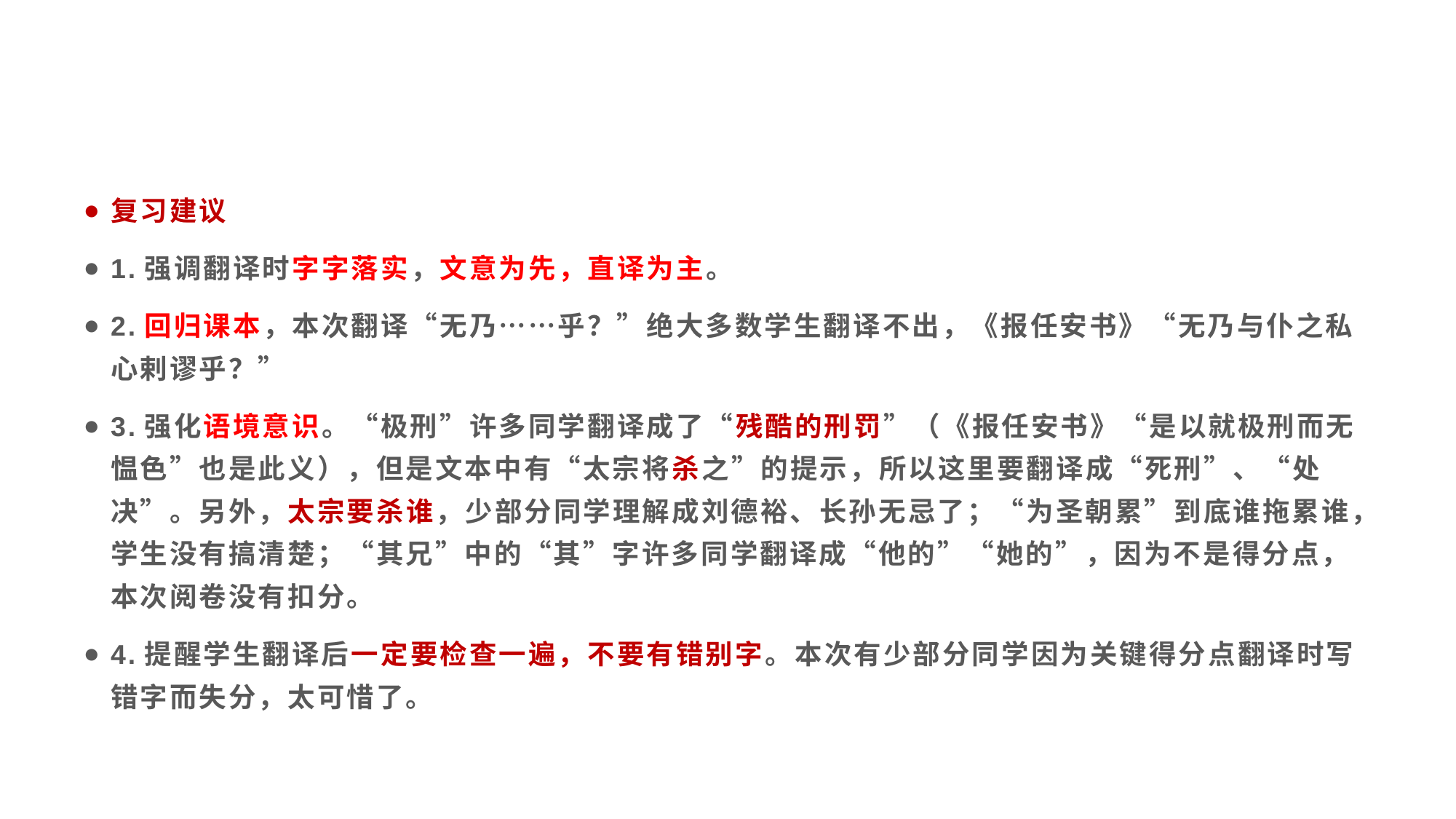

#
复习建议
1.强调翻译时字字落实，文意为先，直译为主。
2.回归课本，本次翻译“无乃……乎？”绝大多数学生翻译不出，《报任安书》“无乃与仆之私心剌谬乎？”
3.强化语境意识。“极刑”许多同学翻译成了“残酷的刑罚”（《报任安书》“是以就极刑而无愠色”也是此义），但是文本中有“太宗将杀之”的提示，所以这里要翻译成“死刑”、“处决”。另外，太宗要杀谁，少部分同学理解成刘德裕、长孙无忌了；“为圣朝累”到底谁拖累谁，学生没有搞清楚；“其兄”中的“其”字许多同学翻译成“他的”“她的”，因为不是得分点，本次阅卷没有扣分。
4.提醒学生翻译后一定要检查一遍，不要有错别字。本次有少部分同学因为关键得分点翻译时写错字而失分，太可惜了。